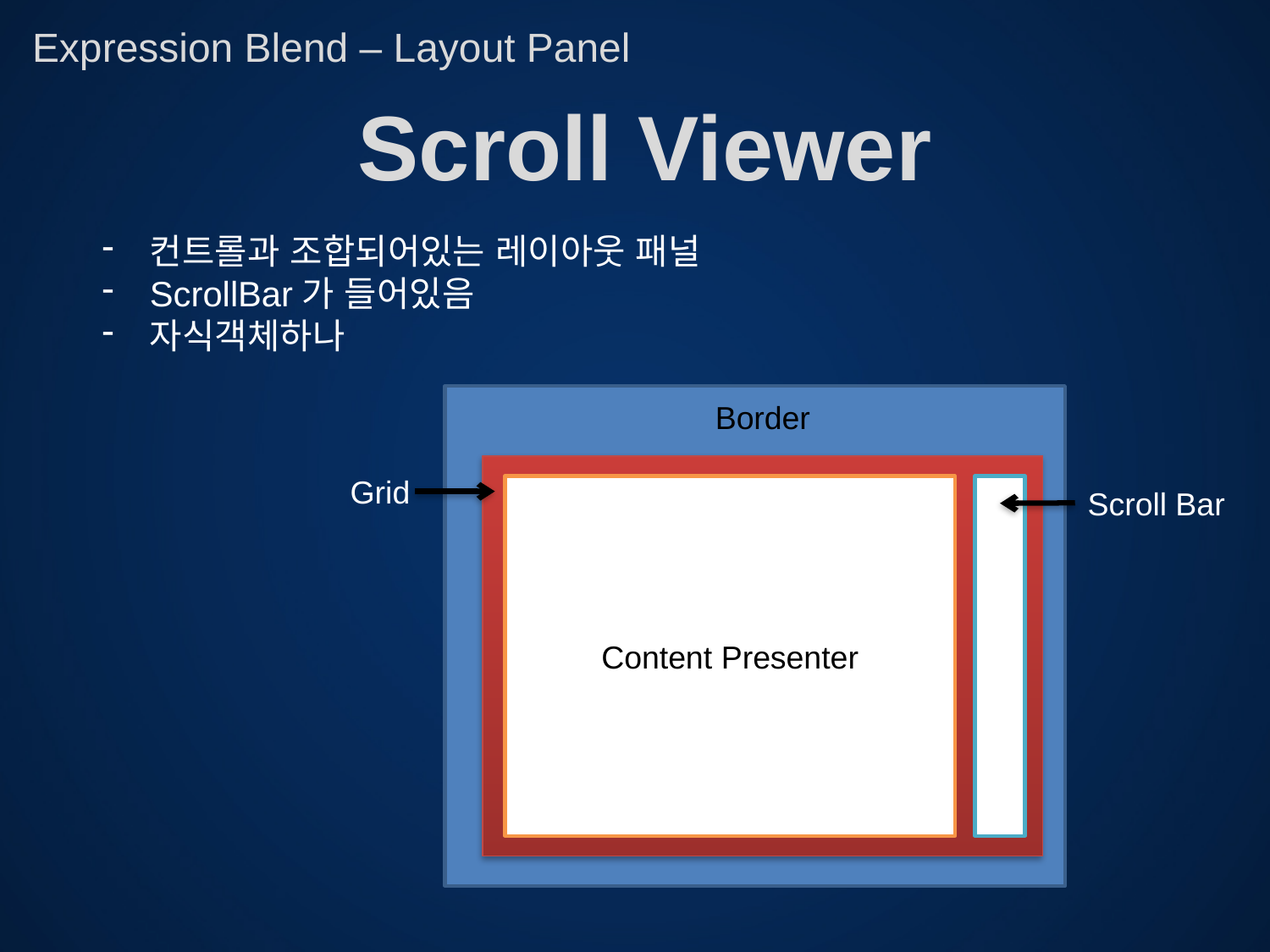

Expression Blend – Layout Panel
Scroll Viewer
컨트롤과 조합되어있는 레이아웃 패널
ScrollBar가 들어있음
자식객체하나

Border
grid
Grid
Content Presenter

Scroll Bar